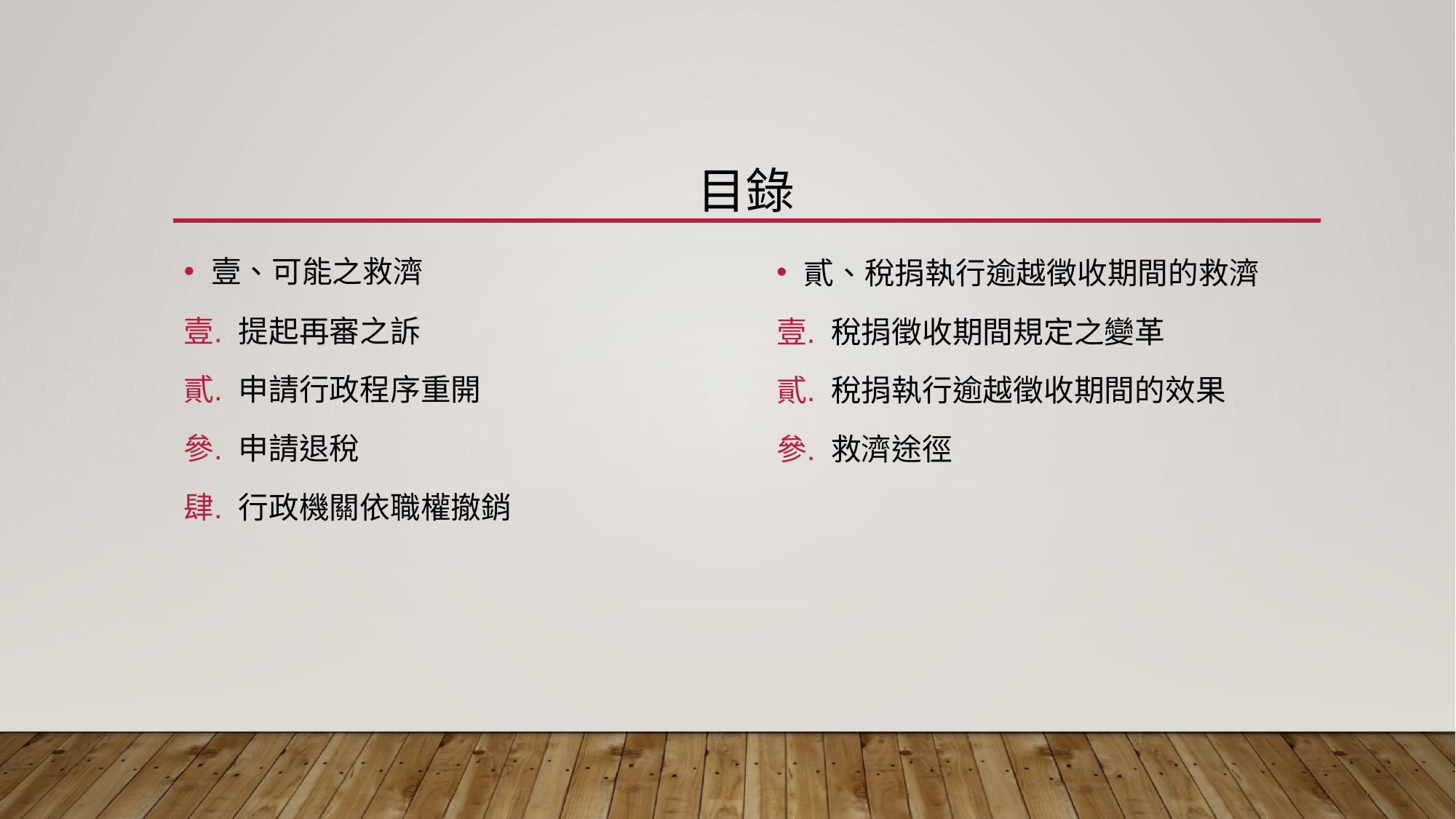

# 目錄
壹、可能之救濟
提起再審之訴
申請行政程序重開
申請退稅
行政機關依職權撤銷

貳、稅捐執行逾越徵收期間的救濟
稅捐徵收期間規定之變革
稅捐執行逾越徵收期間的效果
救濟途徑